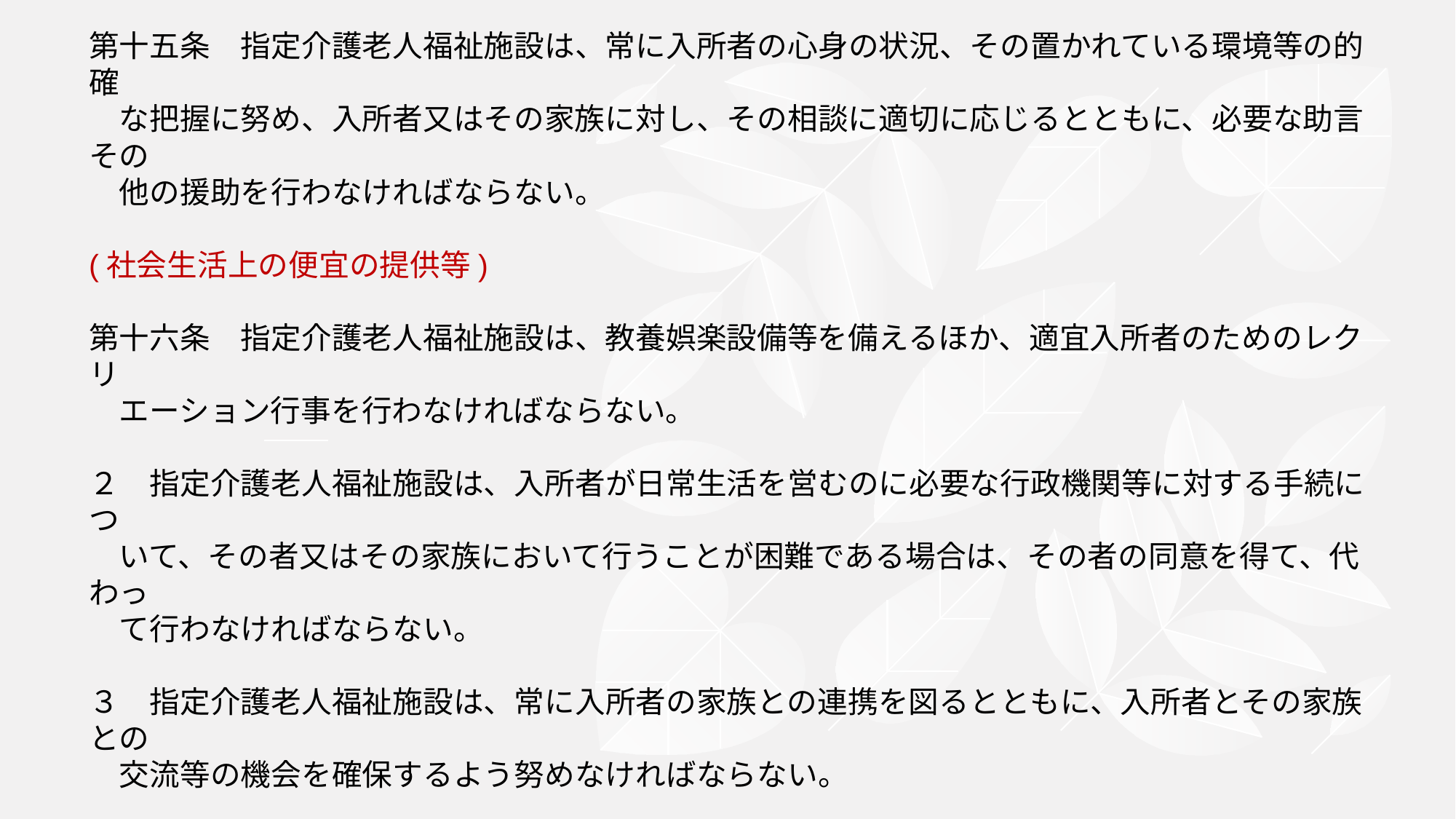

# (相談及び援助) 第十五条　指定介護老人福祉施設は、常に入所者の心身の状況、その置かれている環境等の的確 　な把握に努め、入所者又はその家族に対し、その相談に適切に応じるとともに、必要な助言その 　他の援助を行わなければならない。 (社会生活上の便宜の提供等) 第十六条　指定介護老人福祉施設は、教養娯楽設備等を備えるほか、適宜入所者のためのレクリ 　エーション行事を行わなければならない。 ２　指定介護老人福祉施設は、入所者が日常生活を営むのに必要な行政機関等に対する手続につ 　いて、その者又はその家族において行うことが困難である場合は、その者の同意を得て、代わっ 　て行わなければならない。 ３　指定介護老人福祉施設は、常に入所者の家族との連携を図るとともに、入所者とその家族との 　交流等の機会を確保するよう努めなければならない。 ４　指定介護老人福祉施設は、入所者の外出の機会を確保するよう努めなければならない。